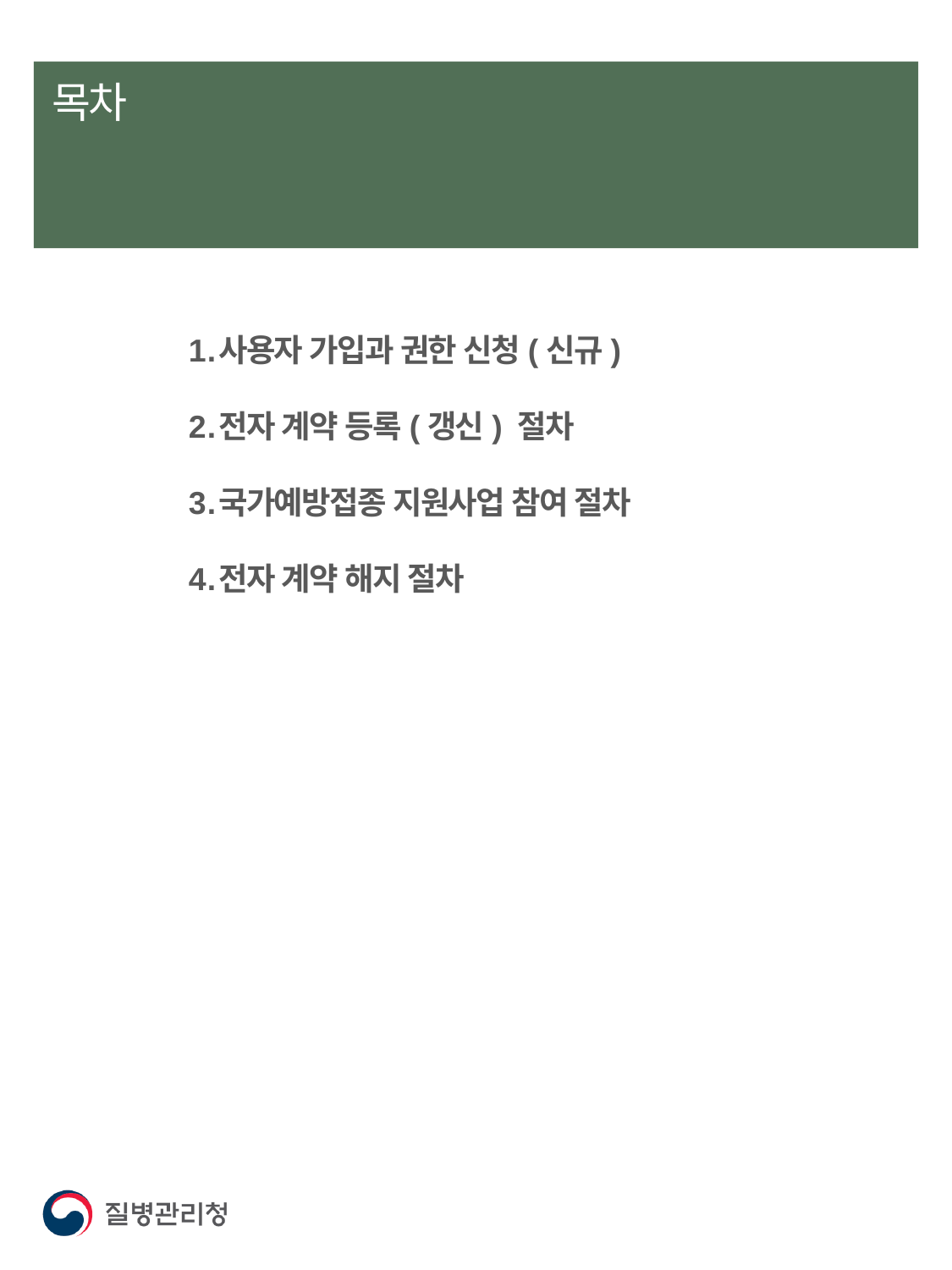

목차
# 목차
사용자 가입과 권한 신청(신규)
전자 계약 등록(갱신) 절차
국가예방접종 지원사업 참여 절차
전자 계약 해지 절차